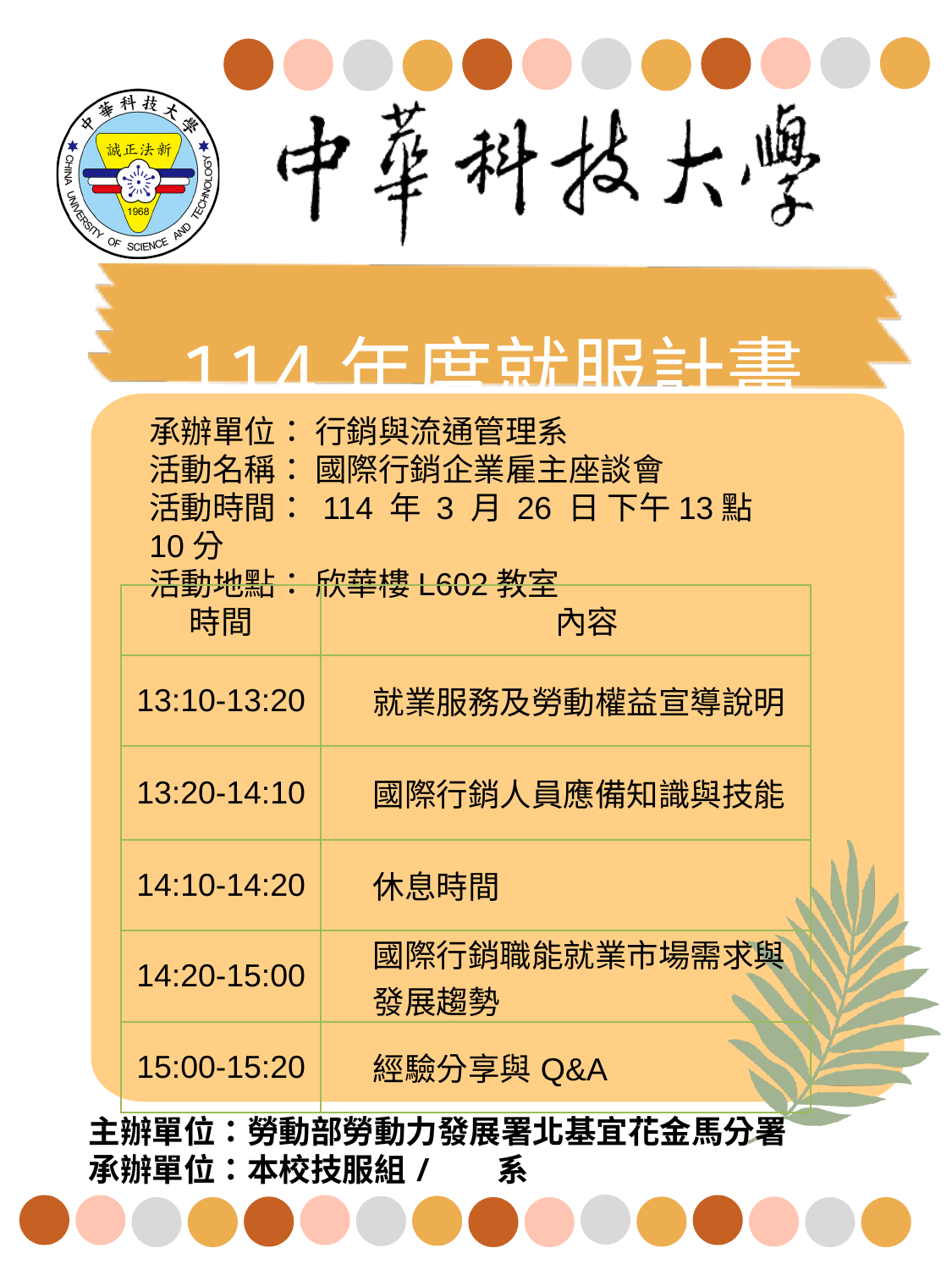

承辦單位： 行銷與流通管理系
活動名稱： 國際行銷企業雇主座談會
活動時間： 114 年 3 月 26 日 下午13點10分
活動地點： 欣華樓L602教室
| 時間 | 內容 |
| --- | --- |
| 13:10-13:20 | 就業服務及勞動權益宣導說明 |
| 13:20-14:10 | 國際行銷人員應備知識與技能 |
| 14:10-14:20 | 休息時間 |
| 14:20-15:00 | 國際行銷職能就業市場需求與發展趨勢 |
| 15:00-15:20 | 經驗分享與Q&A |
主辦單位：勞動部勞動力發展署北基宜花金馬分署
承辦單位：本校技服組/   系